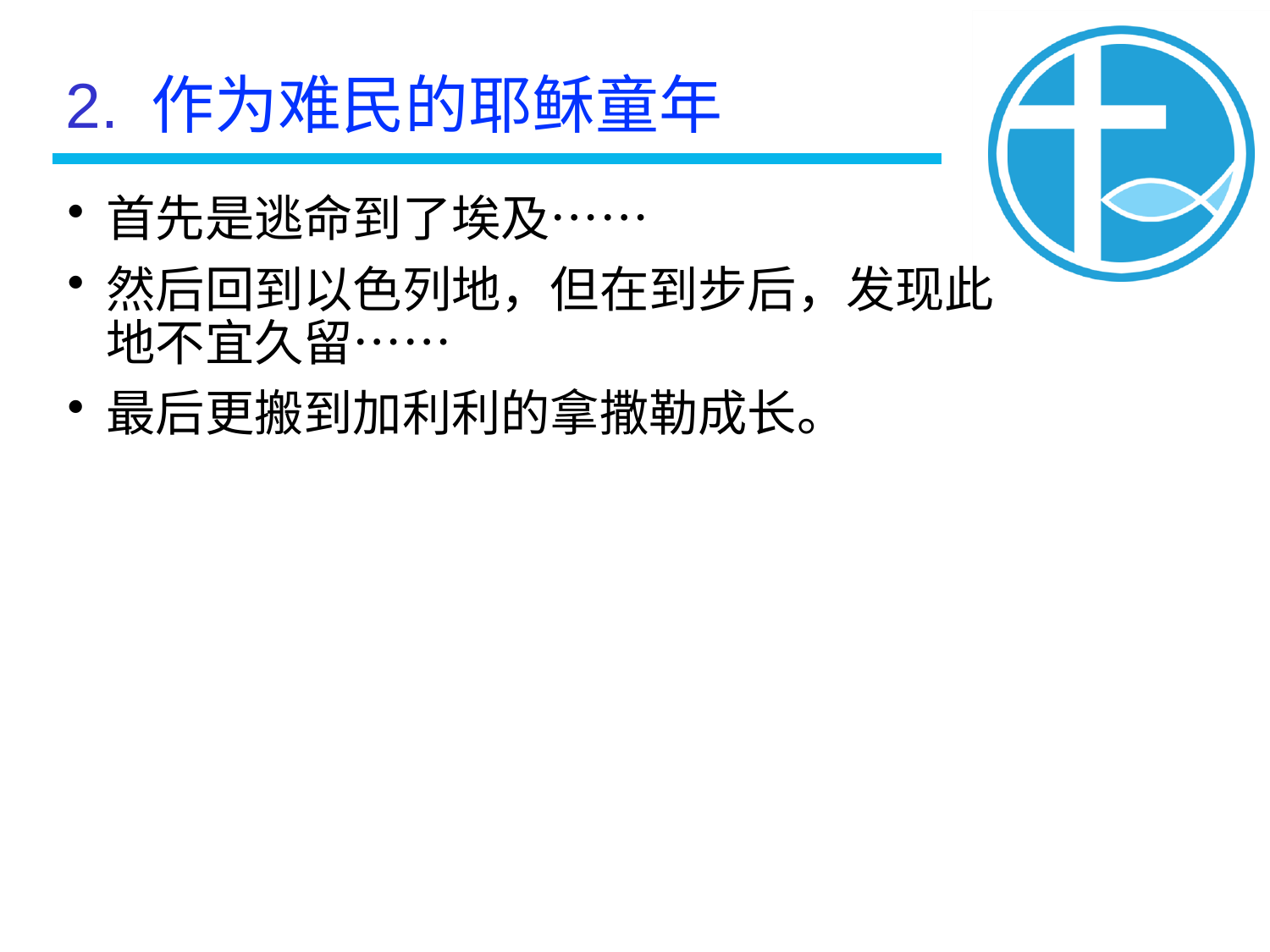

2. 作为难民的耶稣童年
首先是逃命到了埃及⋯⋯
然后回到以色列地，但在到步后，发现此地不宜久留⋯⋯
最后更搬到加利利的拿撒勒成长。